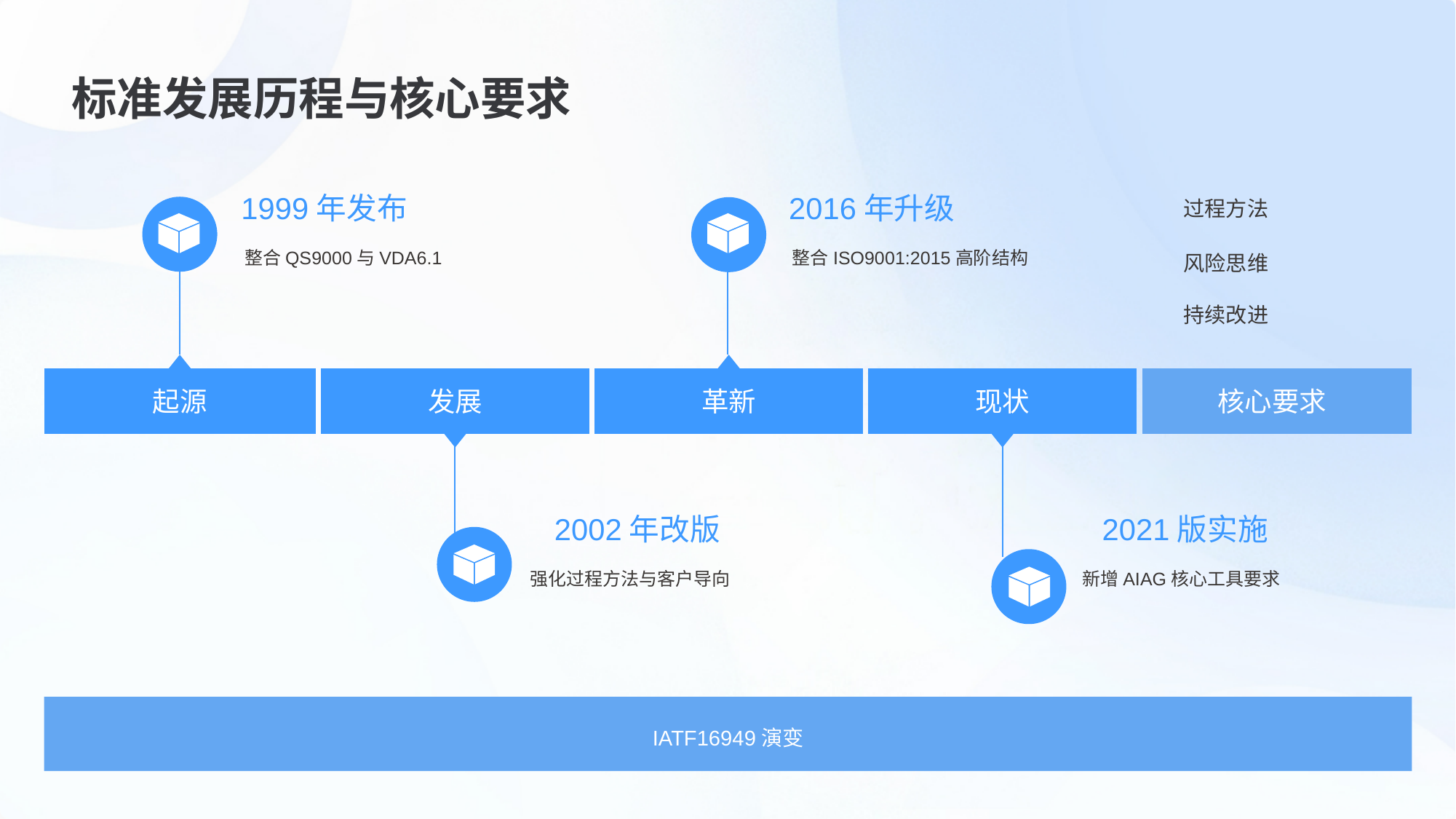

标准发展历程与核心要求
1999年发布
2016年升级
过程方法

整合QS9000与VDA6.1
整合ISO9001:2015高阶结构
风险思维
持续改进

起源
发展
革新
现状
核心要求

2002年改版
2021版实施

强化过程方法与客户导向
新增AIAG核心工具要求

IATF16949演变